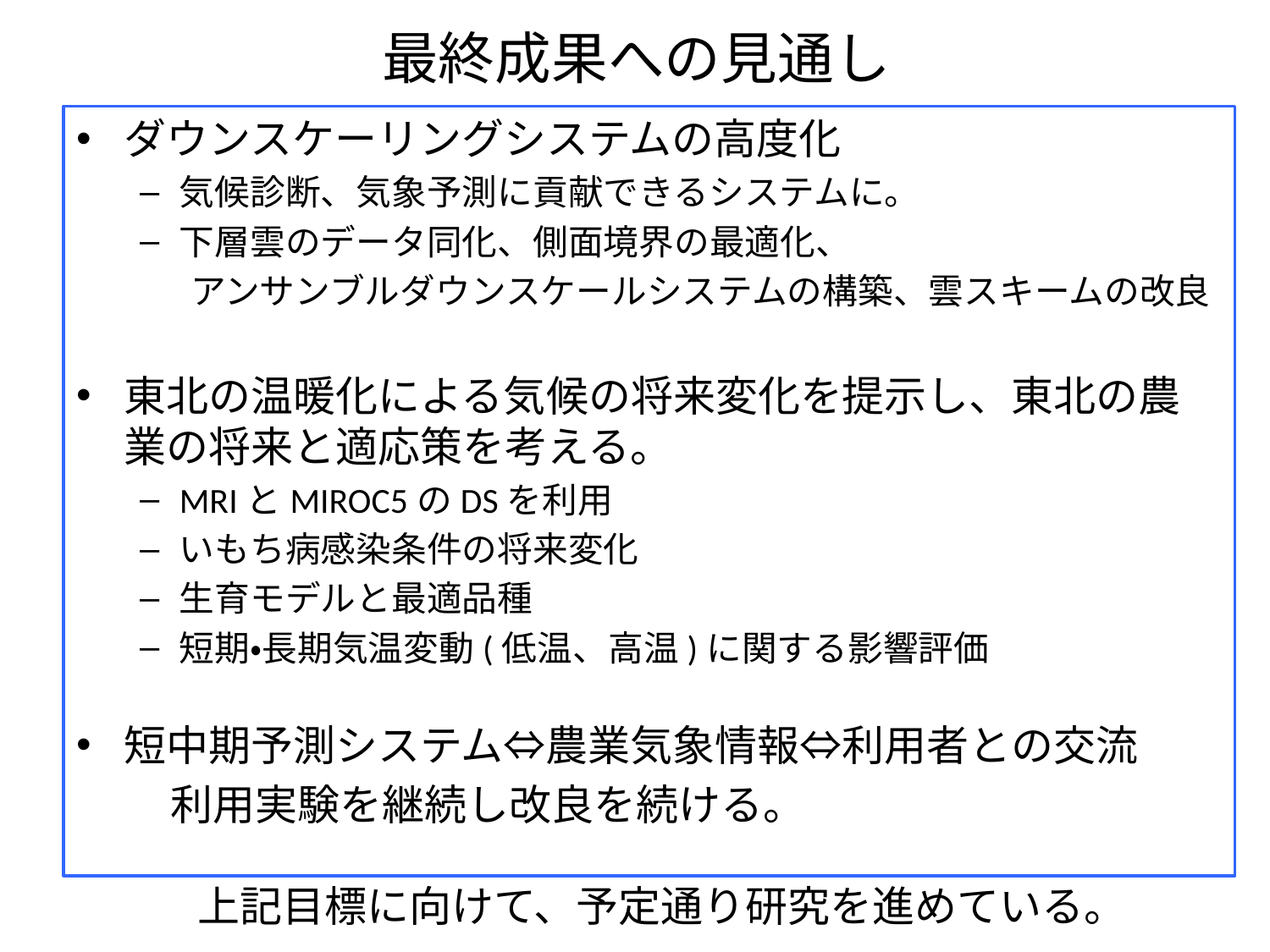

# 最終成果への見通し
ダウンスケーリングシステムの高度化
気候診断、気象予測に貢献できるシステムに。
下層雲のデータ同化、側面境界の最適化、
　  アンサンブルダウンスケールシステムの構築、雲スキームの改良

東北の温暖化による気候の将来変化を提示し、東北の農業の将来と適応策を考える。
MRIとMIROC5のDSを利用
いもち病感染条件の将来変化
生育モデルと最適品種
短期・長期気温変動(低温、高温)に関する影響評価
短中期予測システム⇔農業気象情報⇔利用者との交流
　 　利用実験を継続し改良を続ける。
上記目標に向けて、予定通り研究を進めている。